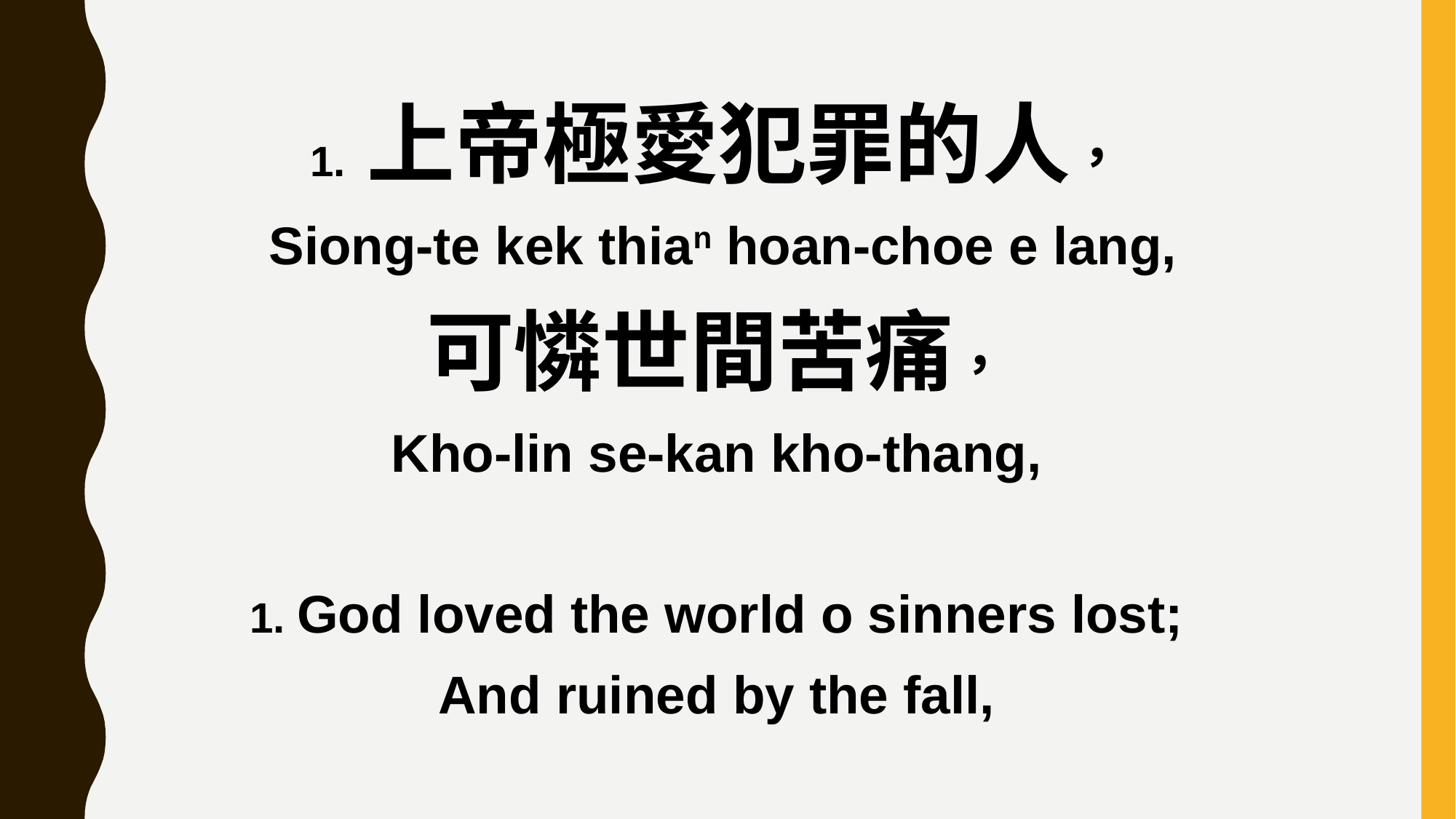

1. 上帝極愛犯罪的人，
 Siong-te kek thian hoan-choe e lang,
可憐世間苦痛，
Kho-lin se-kan kho-thang,

1. God loved the world o sinners lost;
And ruined by the fall,